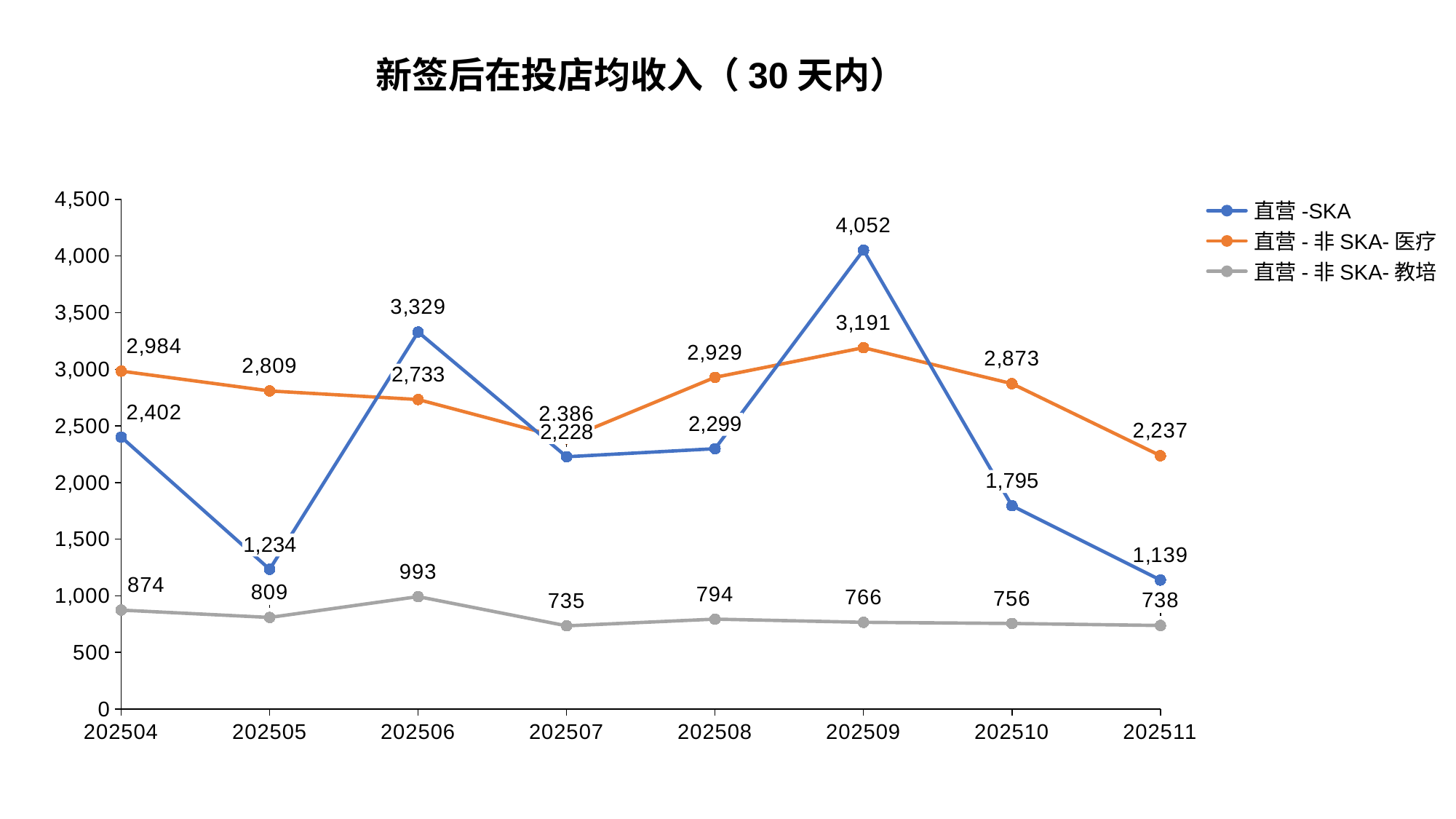

新签后在投店均收入（30天内）

### Chart

| Category |  |  |  |
|---|---|---|---|
直营-SKA

直营-非SKA-医疗

直营-非SKA-教培

2,733
2,299
2,228
1,795
1,234